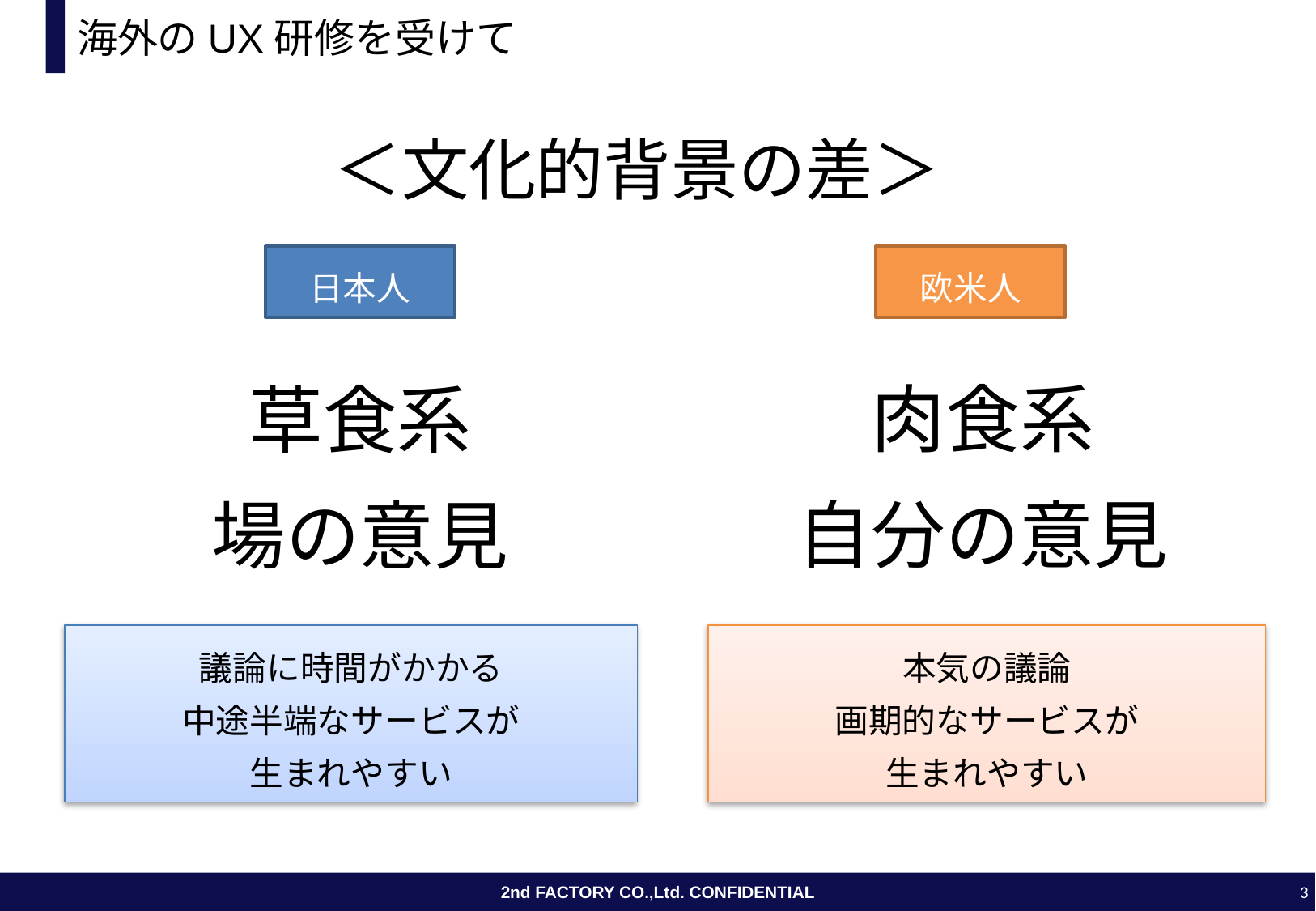

# 海外のUX研修を受けて
＜文化的背景の差＞

日本人
欧米人
肉食系
草食系
自分の意見
場の意見
議論に時間がかかる
中途半端なサービスが
生まれやすい
本気の議論
画期的なサービスが
生まれやすい